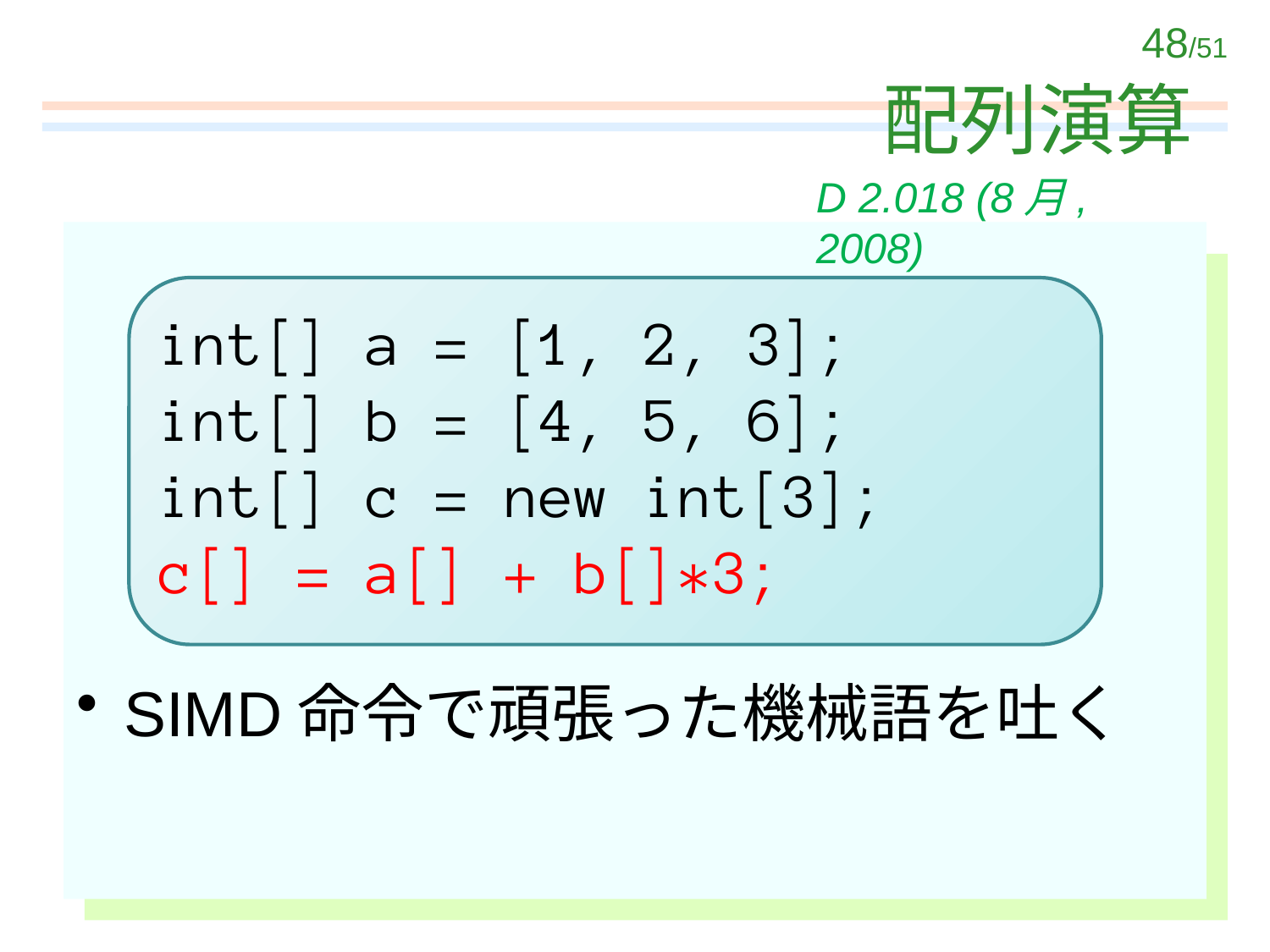

# 配列演算
D 2.018 (8月, 2008)

SIMD命令で頑張った機械語を吐く
int[] a = [1, 2, 3];
int[] b = [4, 5, 6];
int[] c = new int[3];
c[] = a[] + b[]*3;